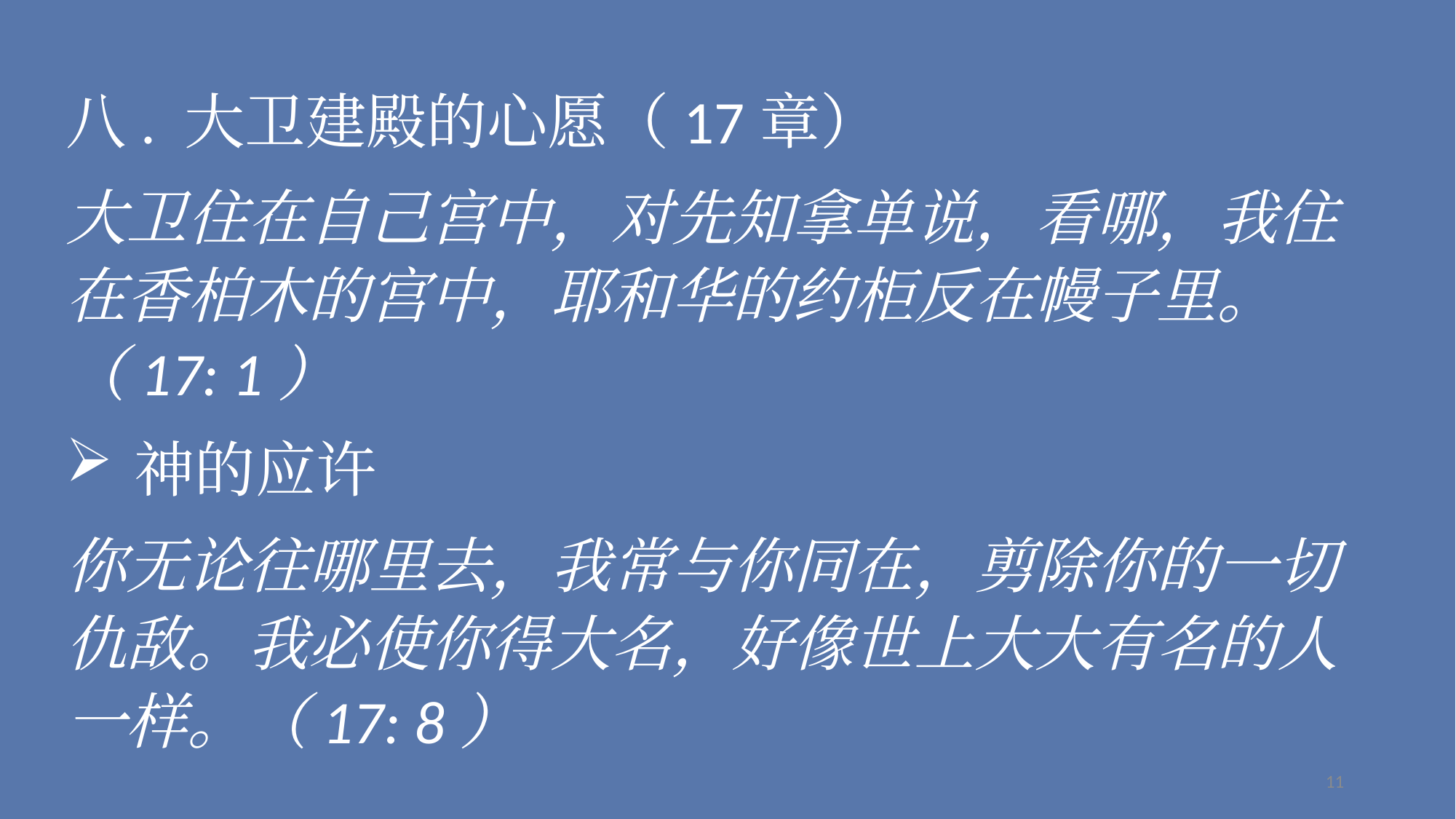

八. 大卫建殿的心愿（17章）
大卫住在自己宫中，对先知拿单说，看哪，我住在香柏木的宫中，耶和华的约柜反在幔子里。（17: 1）
神的应许
你无论往哪里去，我常与你同在，剪除你的一切仇敌。我必使你得大名，好像世上大大有名的人一样。（17: 8）
11